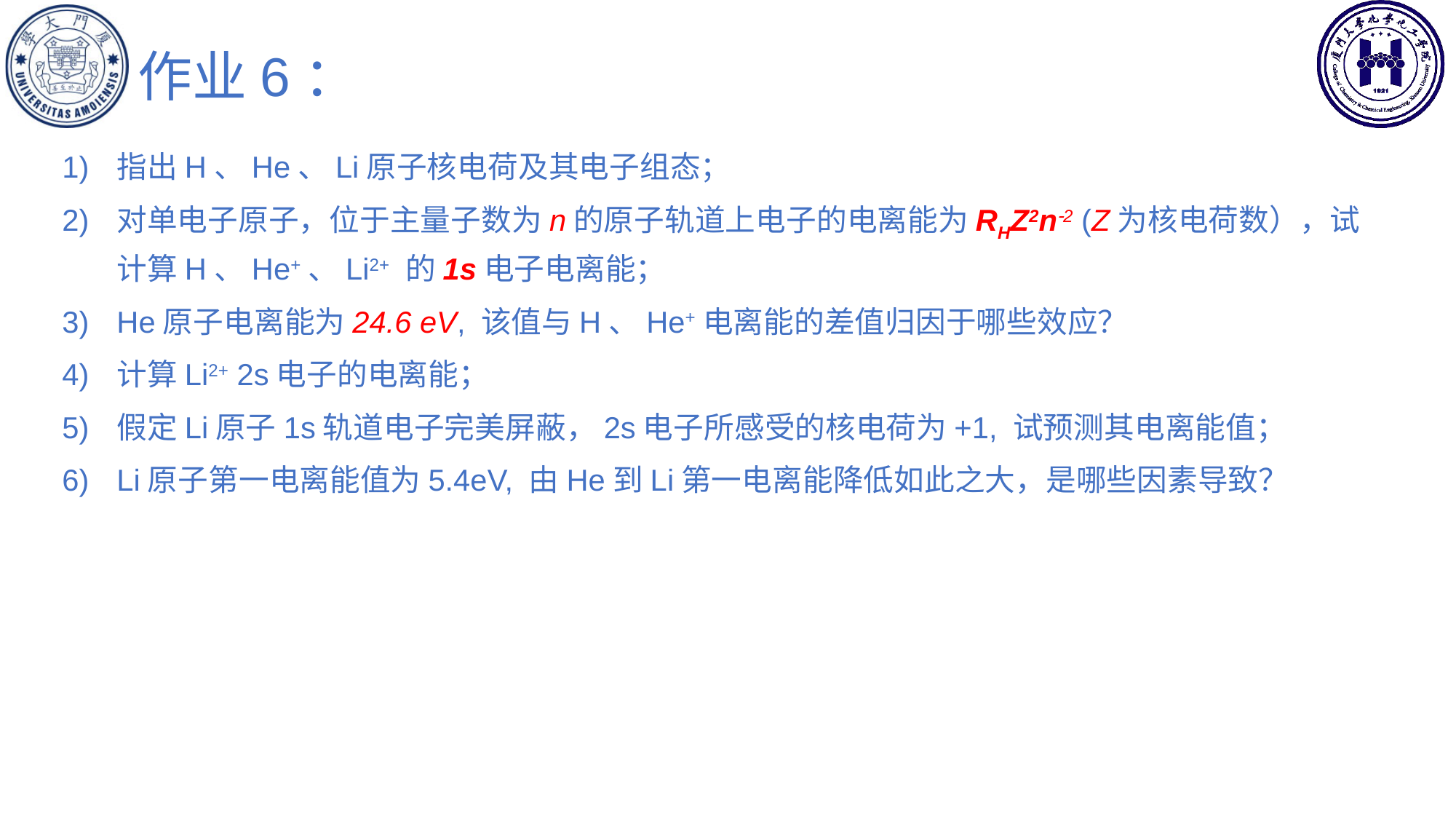

# 作业6：
指出H、He、Li原子核电荷及其电子组态；
对单电子原子，位于主量子数为n的原子轨道上电子的电离能为RHZ2n−2 (Z为核电荷数），试计算H、He+、Li2+ 的1s电子电离能；
He原子电离能为24.6 eV, 该值与H、He+电离能的差值归因于哪些效应？
计算Li2+ 2s电子的电离能；
假定Li原子1s轨道电子完美屏蔽，2s电子所感受的核电荷为+1, 试预测其电离能值；
Li原子第一电离能值为5.4eV, 由He到Li第一电离能降低如此之大，是哪些因素导致？